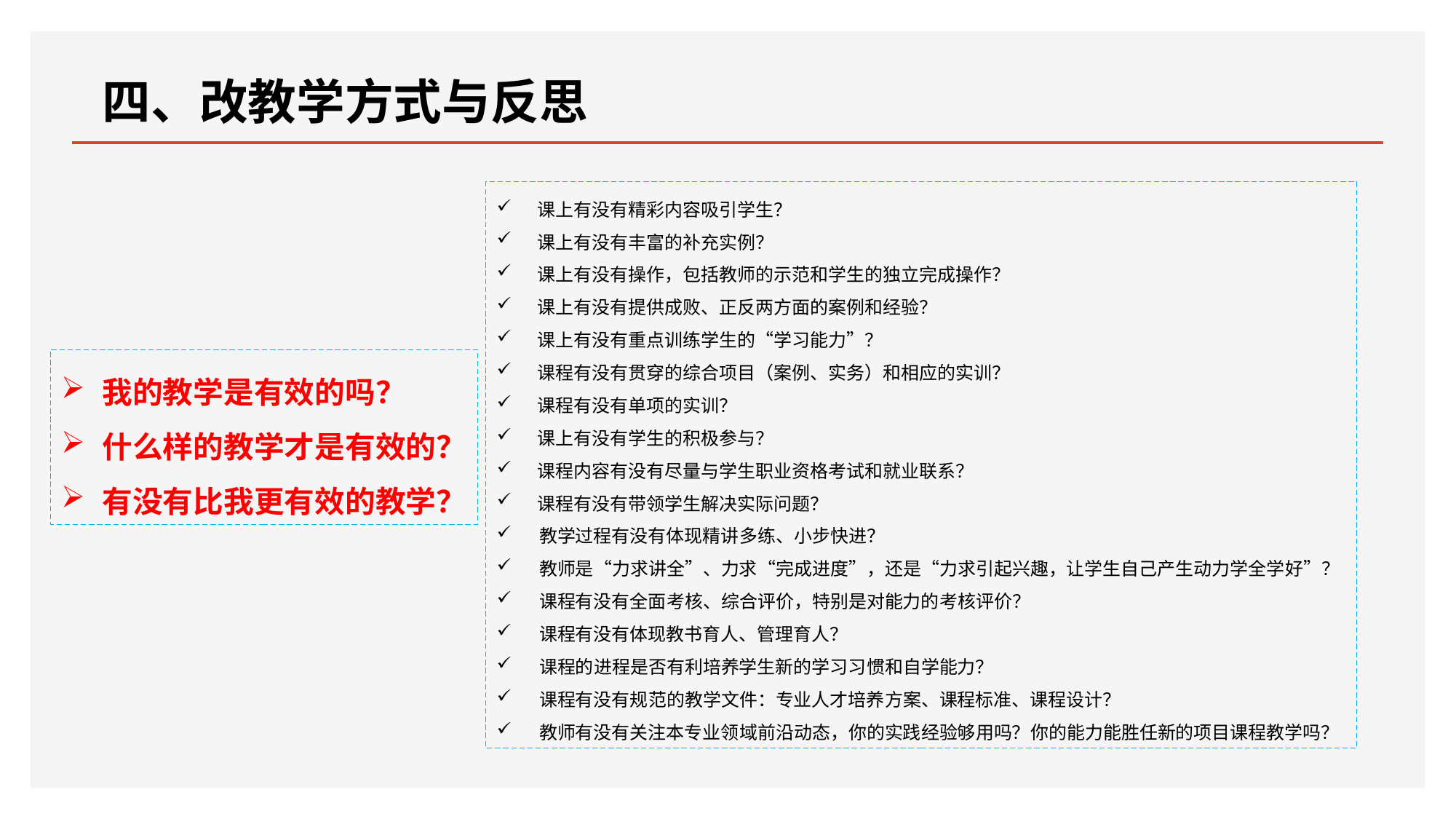

四、改教学方式与反思
课上有没有精彩内容吸引学生？
课上有没有丰富的补充实例？
课上有没有操作，包括教师的示范和学生的独立完成操作？
课上有没有提供成败、正反两方面的案例和经验？
课上有没有重点训练学生的“学习能力”？
课程有没有贯穿的综合项目（案例、实务）和相应的实训？
课程有没有单项的实训？
课上有没有学生的积极参与？
课程内容有没有尽量与学生职业资格考试和就业联系？
课程有没有带领学生解决实际问题？
 教学过程有没有体现精讲多练、小步快进？
 教师是“力求讲全”、力求“完成进度”，还是“力求引起兴趣，让学生自己产生动力学全学好”？
 课程有没有全面考核、综合评价，特别是对能力的考核评价？
 课程有没有体现教书育人、管理育人？
 课程的进程是否有利培养学生新的学习习惯和自学能力？
 课程有没有规范的教学文件：专业人才培养方案、课程标准、课程设计？
 教师有没有关注本专业领域前沿动态，你的实践经验够用吗？你的能力能胜任新的项目课程教学吗？
我的教学是有效的吗？
什么样的教学才是有效的？
有没有比我更有效的教学？